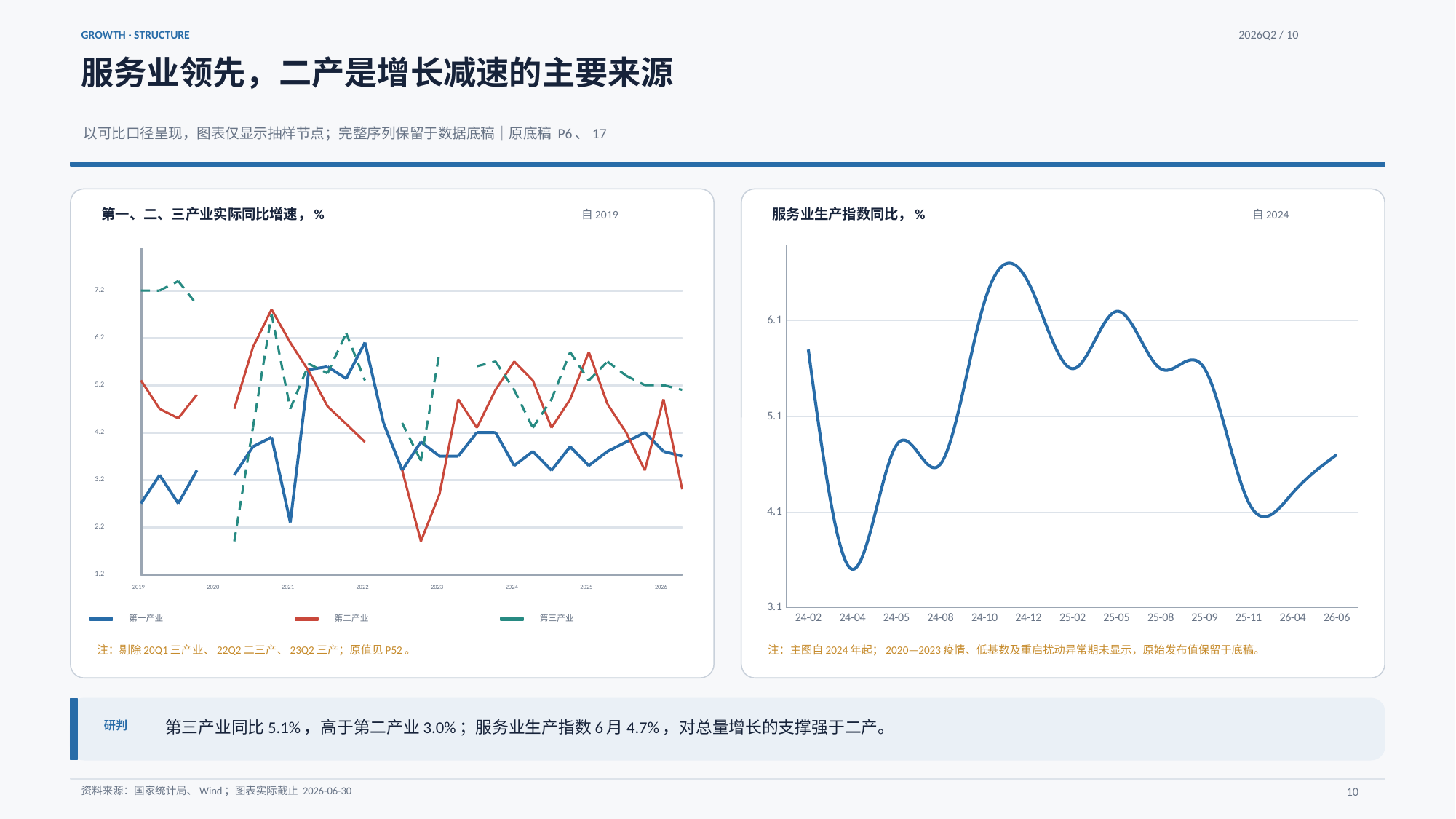

GROWTH · STRUCTURE
2026Q2 / 10
服务业领先，二产是增长减速的主要来源
以可比口径呈现，图表仅显示抽样节点；完整序列保留于数据底稿｜原底稿 P6、17

第一、二、三产业实际同比增速，%
服务业生产指数同比，%
自2019
自2024

### Chart

| Category |  |
|---|---|
| 24-02 | 5.8 |
| 24-04 | 3.5 |
| 24-05 | 4.8 |
| 24-08 | 4.6 |
| 24-10 | 6.3 |
| 24-12 | 6.5 |
| 25-02 | 5.6 |
| 25-05 | 6.2 |
| 25-08 | 5.6 |
| 25-09 | 5.6 |
| 25-11 | 4.2 |
| 26-04 | 4.3 |
| 26-06 | 4.7 |

7.2

6.2

5.2

4.2

3.2

2.2

1.2

2019
2020
2021
2022
2023
2024
2025
2026
第一产业
第二产业
第三产业

注：剔除20Q1三产业、22Q2二三产、23Q2三产；原值见P52。
注：主图自2024年起；2020—2023疫情、低基数及重启扰动异常期未显示，原始发布值保留于底稿。

第三产业同比5.1%，高于第二产业3.0%；服务业生产指数6月4.7%，对总量增长的支撑强于二产。
研判

资料来源：国家统计局、Wind；图表实际截止 2026-06-30
10